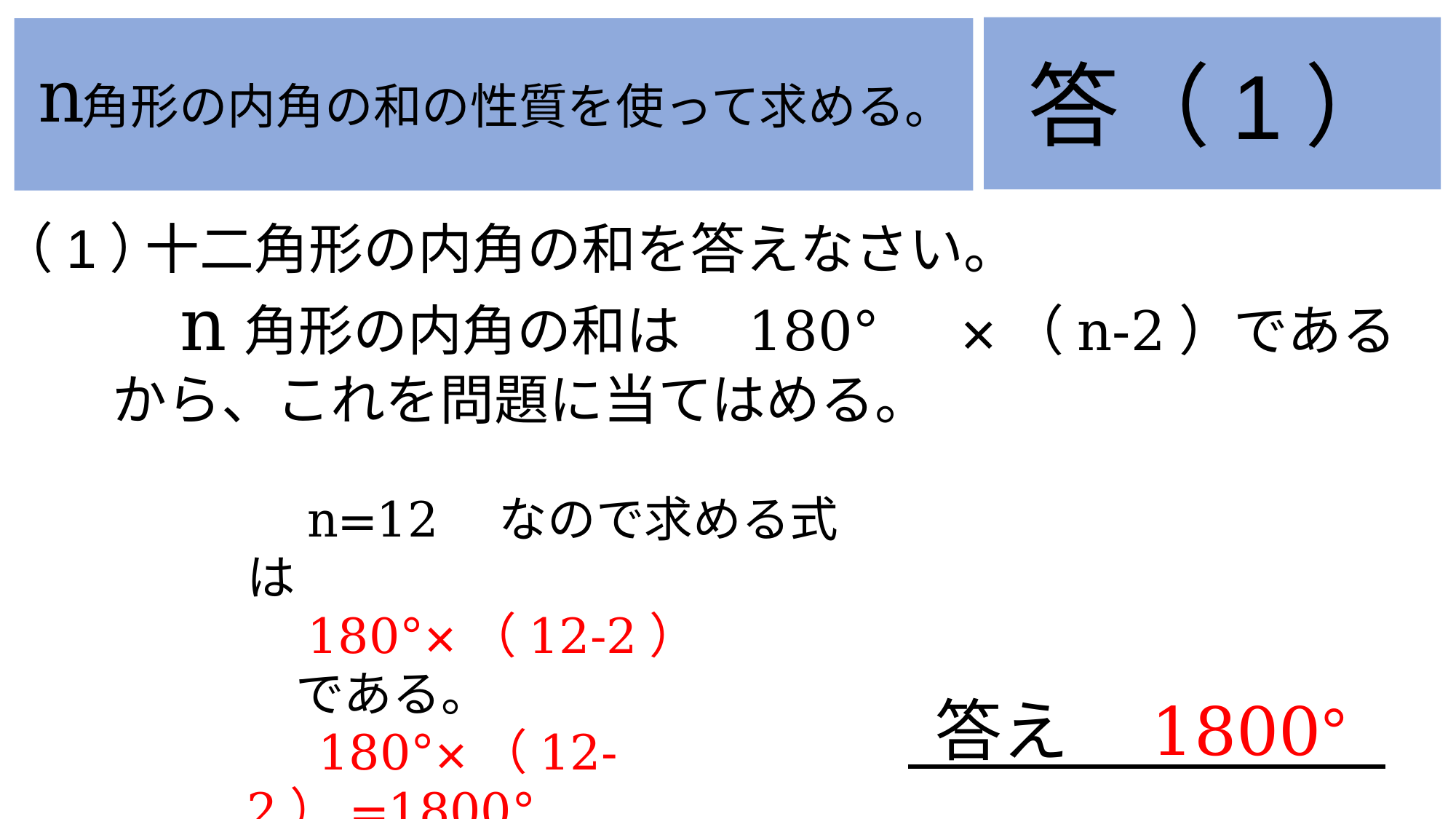

答（1）
　角形の内角の和の性質を使って求める。
n
（1）
　十二角形の内角の和を答えなさい。
　n角形の内角の和は　180°　×（n-2）であるから、これを問題に当てはめる。
　n=12　なので求める式は
　180°×（12-2）
　である。
　 180°×（12-2）=1800°
答え　1800°